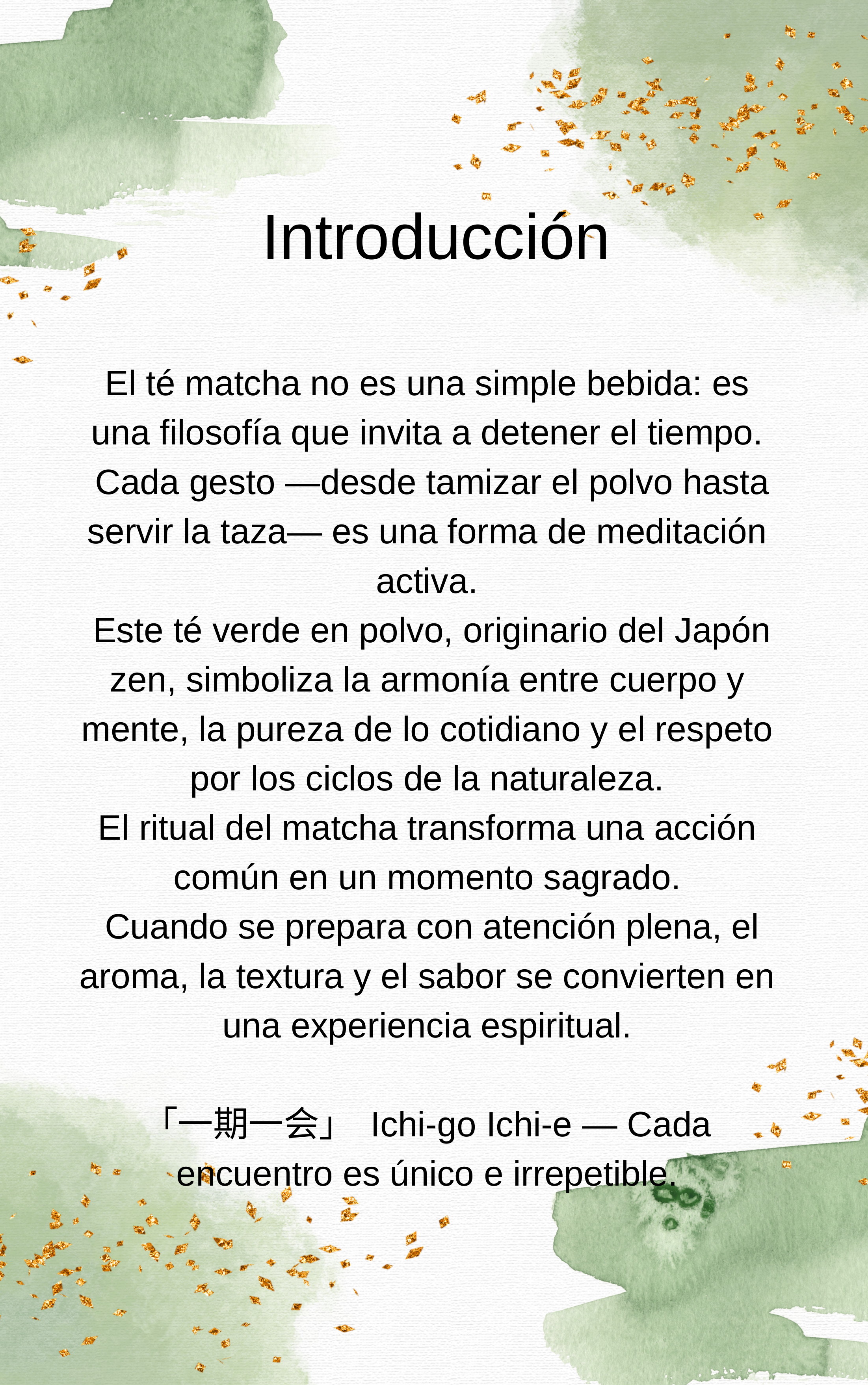

Introducción

El té matcha no es una simple bebida: es una filosofía que invita a detener el tiempo.
 Cada gesto —desde tamizar el polvo hasta servir la taza— es una forma de meditación activa.
 Este té verde en polvo, originario del Japón zen, simboliza la armonía entre cuerpo y mente, la pureza de lo cotidiano y el respeto por los ciclos de la naturaleza.
El ritual del matcha transforma una acción común en un momento sagrado.
 Cuando se prepara con atención plena, el aroma, la textura y el sabor se convierten en una experiencia espiritual.

「一期一会」 Ichi-go Ichi-e — Cada encuentro es único e irrepetible.